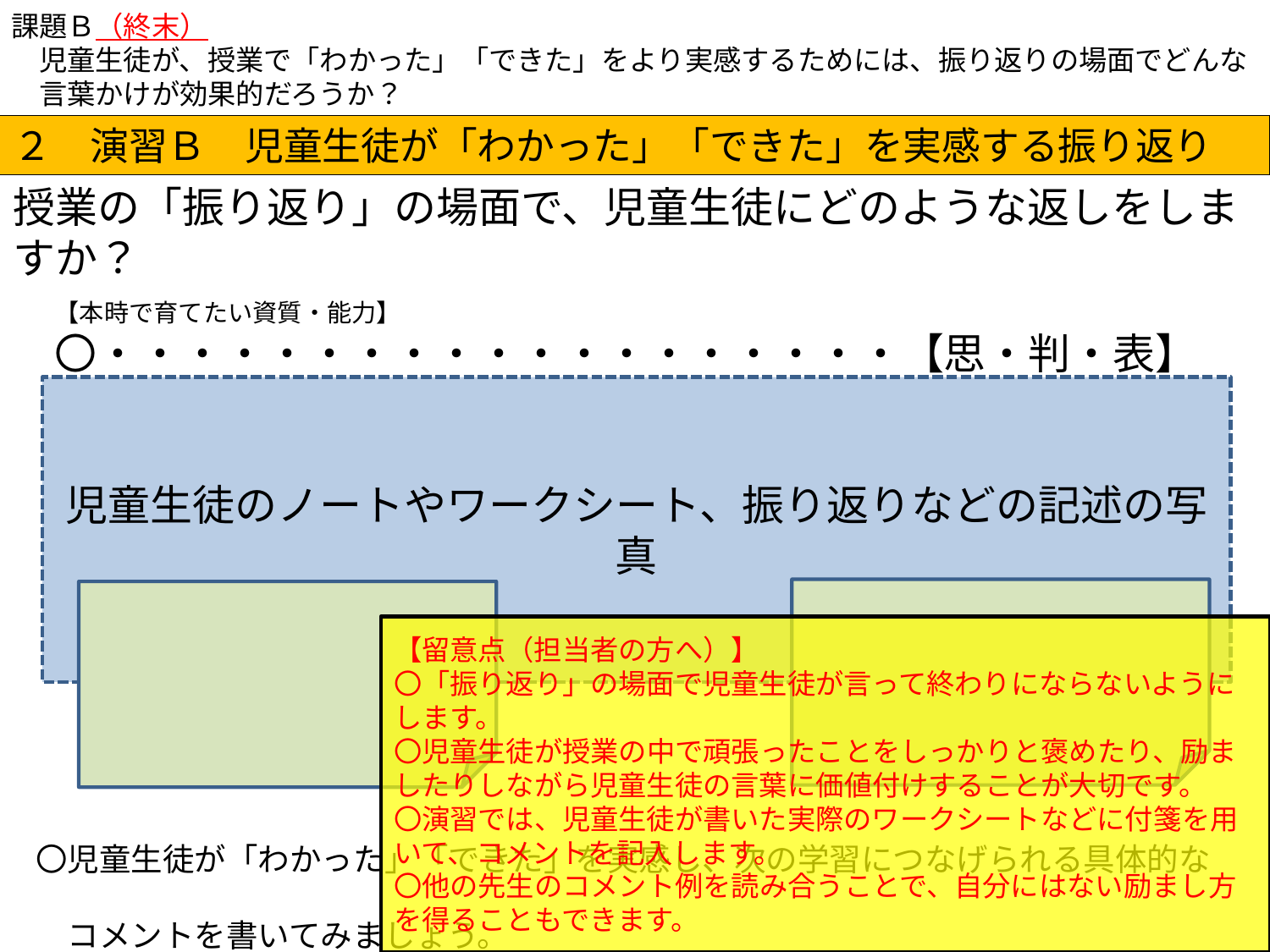

課題Ｂ（終末）
　児童生徒が、授業で「わかった」「できた」をより実感するためには、振り返りの場面でどんな
　言葉かけが効果的だろうか？
２　演習Ｂ　児童生徒が「わかった」「できた」を実感する振り返り
授業の「振り返り」の場面で、児童生徒にどのような返しをしますか？
【本時で育てたい資質・能力】
〇・・・・・・・・・・・・・・・・・・・【思・判・表】
児童生徒のノートやワークシート、振り返りなどの記述の写真

【留意点（担当者の方へ）】
〇「振り返り」の場面で児童生徒が言って終わりにならないようにします。
〇児童生徒が授業の中で頑張ったことをしっかりと褒めたり、励ましたりしながら児童生徒の言葉に価値付けすることが大切です。
〇演習では、児童生徒が書いた実際のワークシートなどに付箋を用いて、コメントを記入します。
〇他の先生のコメント例を読み合うことで、自分にはない励まし方を得ることもできます。
〇児童生徒が「わかった」「できた」を実感し、次の学習につなげられる具体的な
　コメントを書いてみましょう。